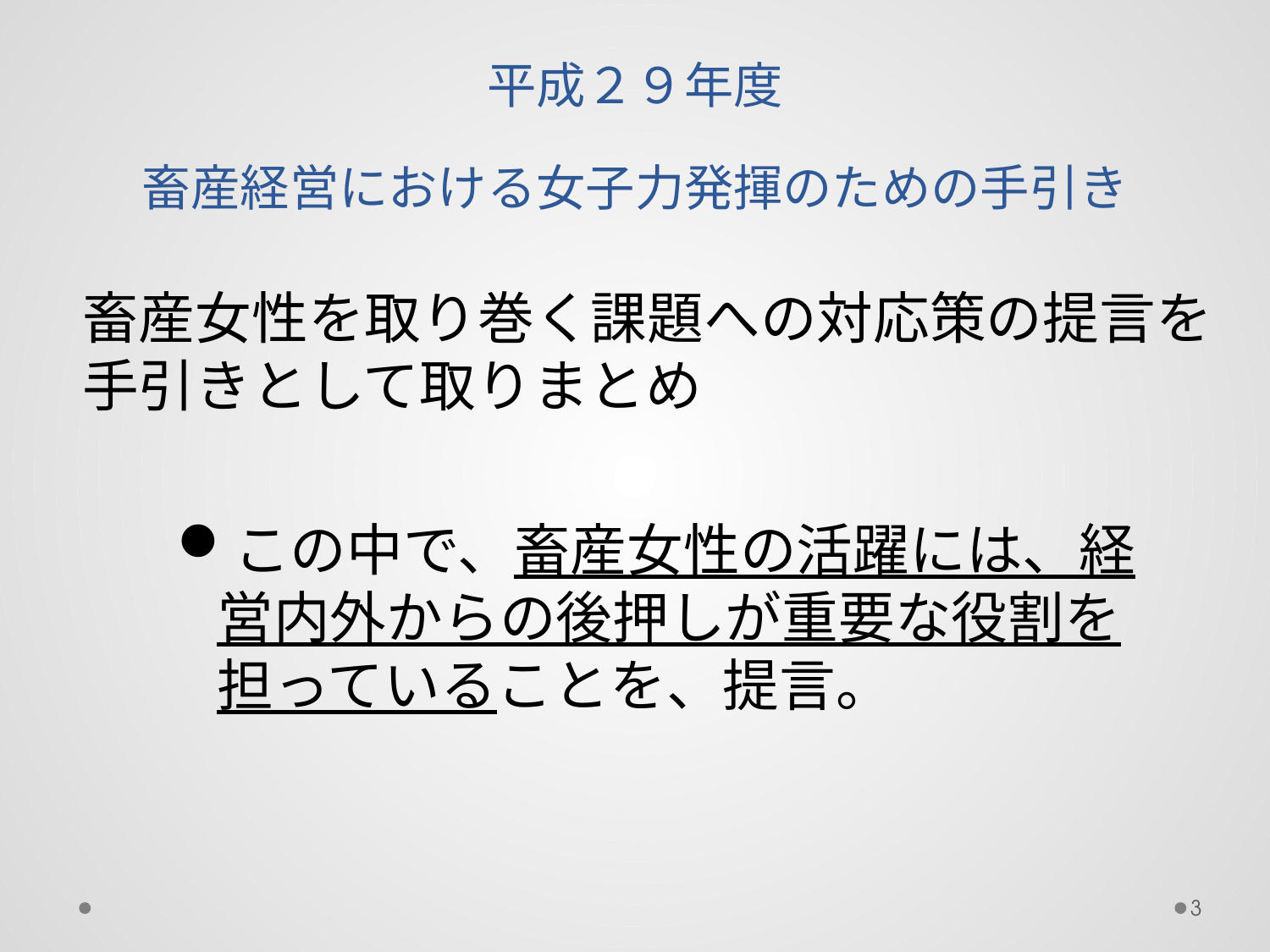

# 平成２９年度 畜産経営における女子力発揮のための手引き
畜産女性を取り巻く課題への対応策の提言を
手引きとして取りまとめ
この中で、畜産女性の活躍には、経営内外からの後押しが重要な役割を担っていることを、提言。
3